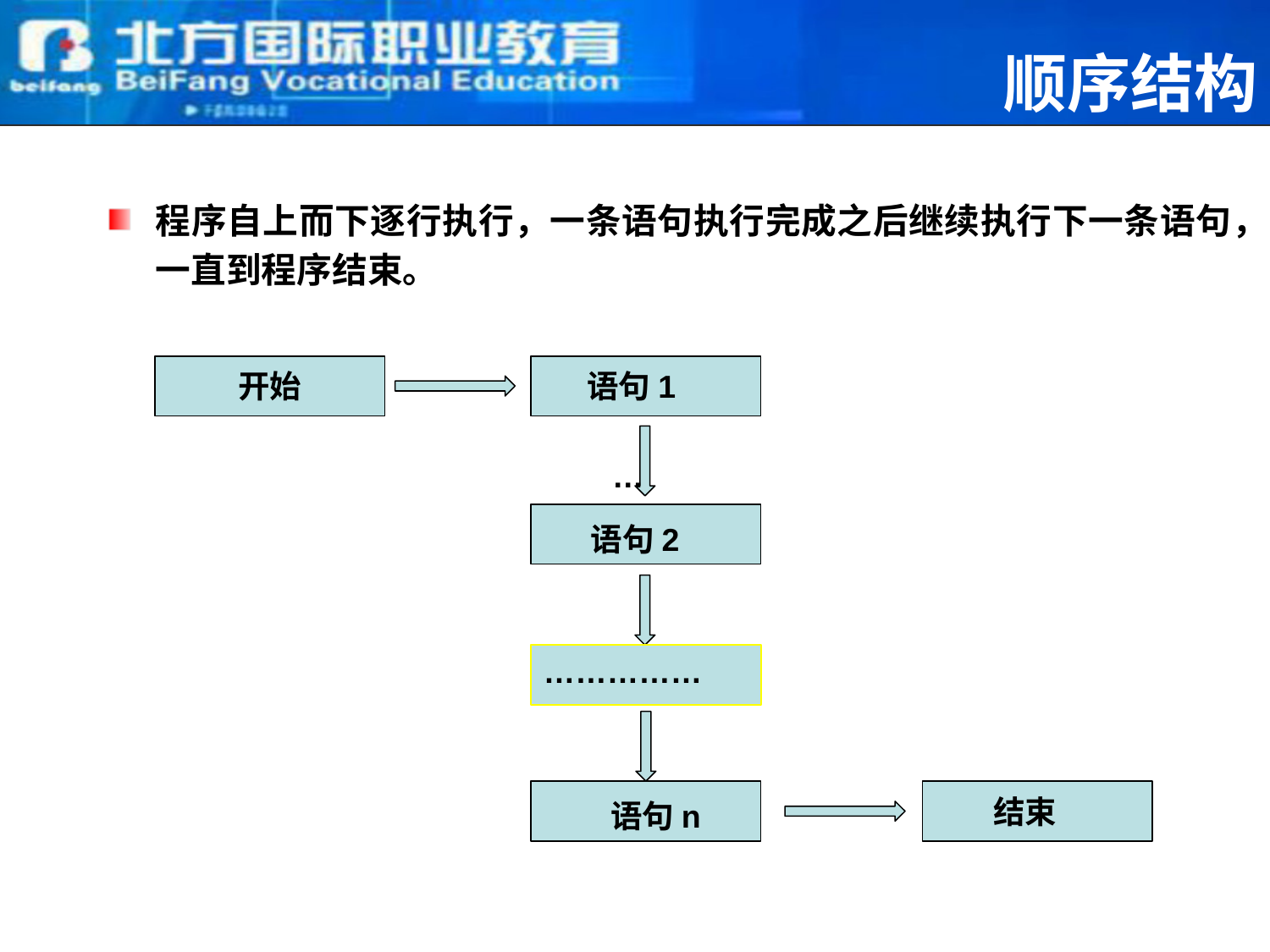

# 顺序结构
程序自上而下逐行执行，一条语句执行完成之后继续执行下一条语句，一直到程序结束。

开始
语句1

…

语句2

……………

结束
语句n